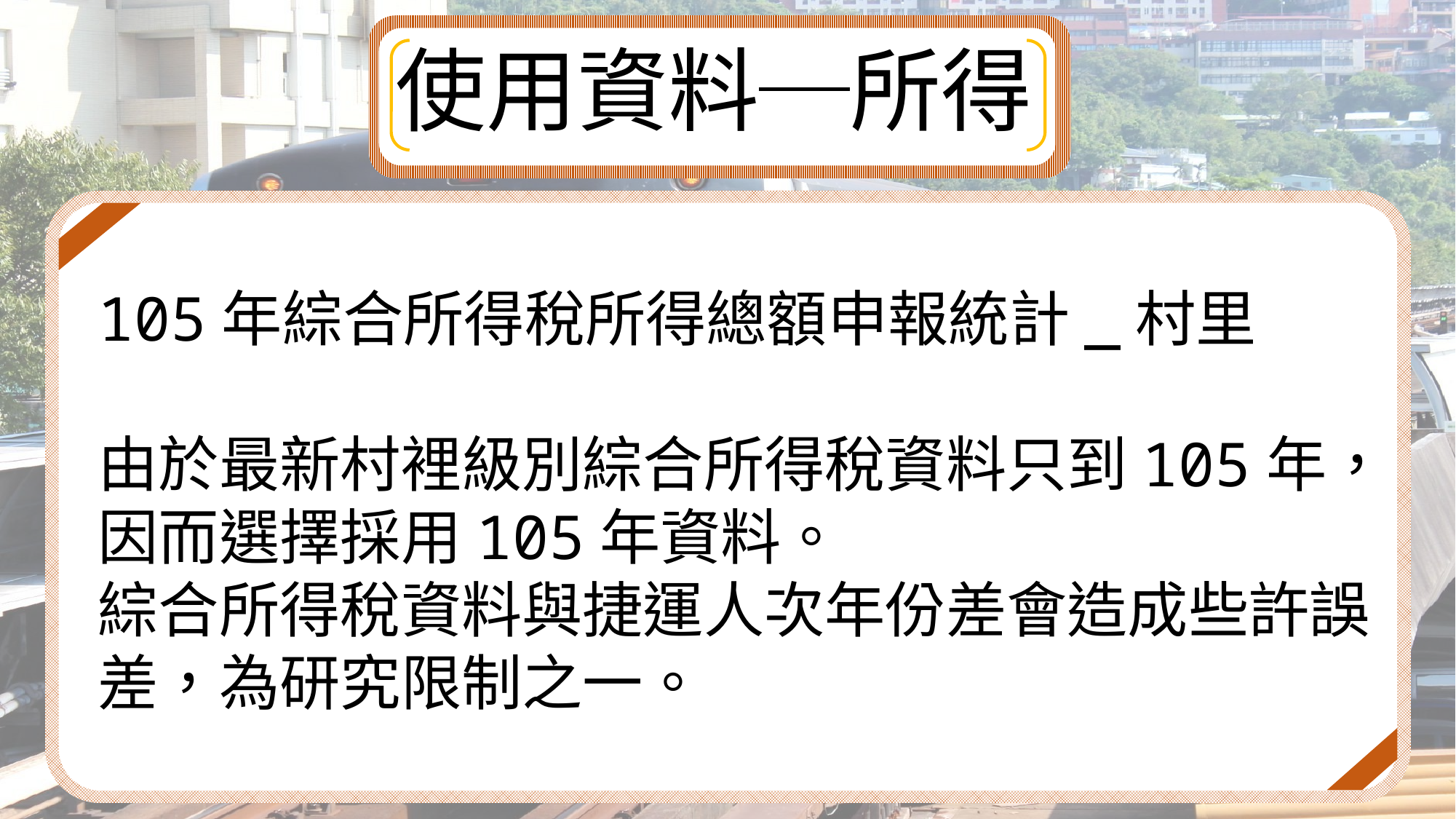

使用資料─所得

105年綜合所得稅所得總額申報統計_村里

由於最新村裡級別綜合所得稅資料只到105年，因而選擇採用105年資料。
綜合所得稅資料與捷運人次年份差會造成些許誤差，為研究限制之一。